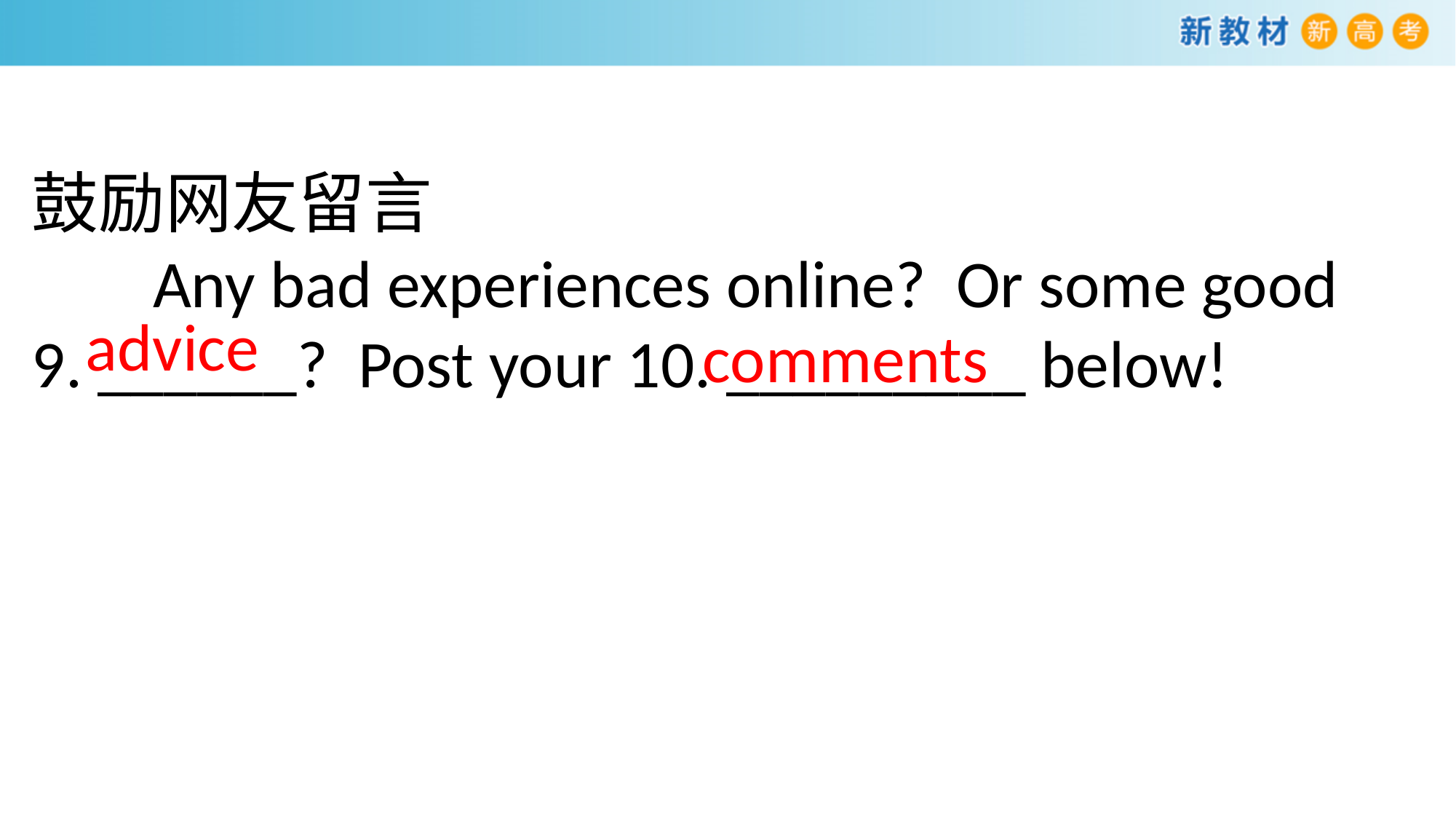

鼓励网友留言
        Any bad experiences online?  Or some good
9. ______?  Post your 10. _________ below!
advice
comments